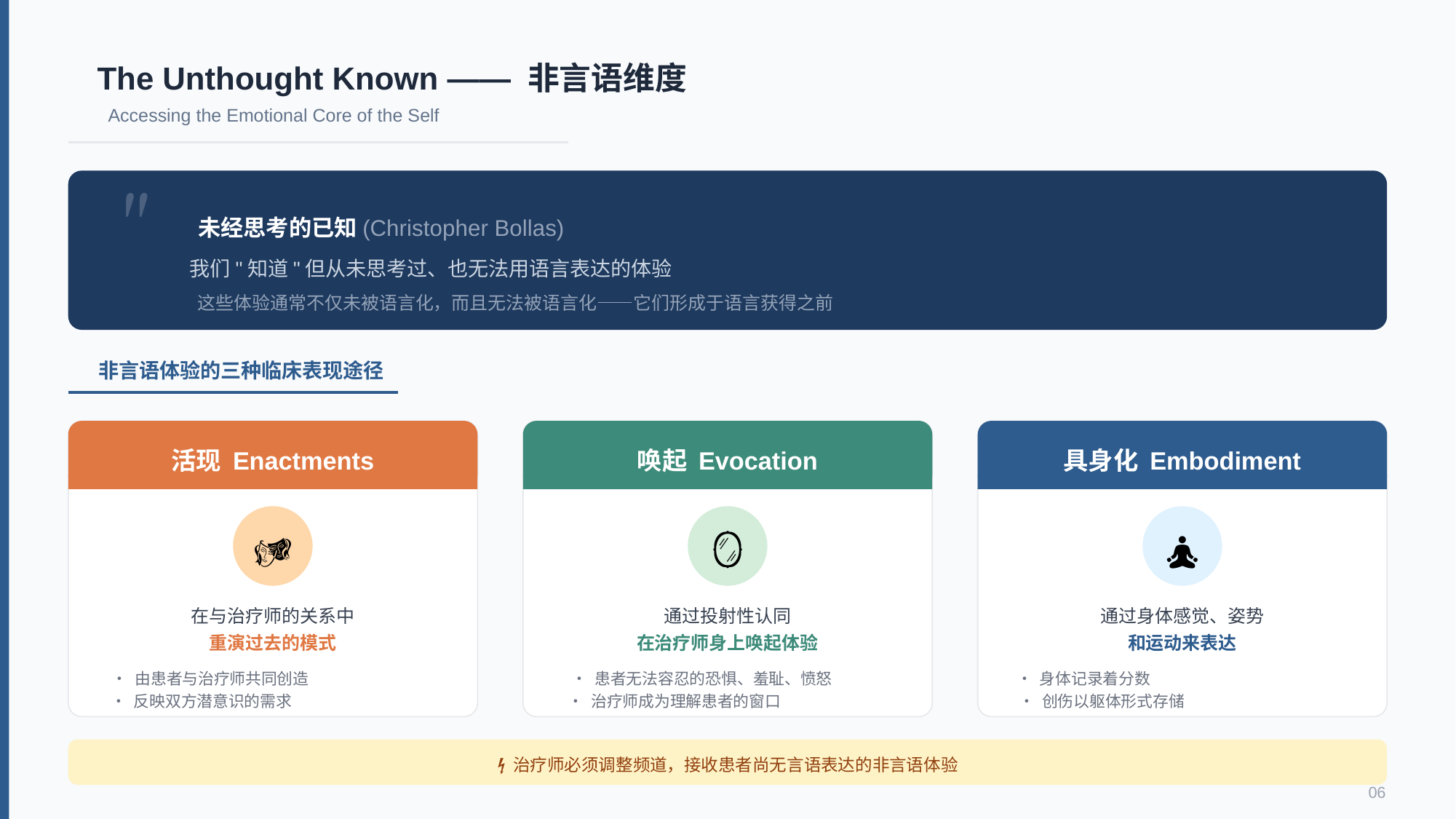

The Unthought Known —— 非言语维度
Accessing the Emotional Core of the Self

"
未经思考的已知(Christopher Bollas)
我们"知道"但从未思考过、也无法用语言表达的体验
这些体验通常不仅未被语言化，而且无法被语言化——它们形成于语言获得之前
非言语体验的三种临床表现途径

活现 Enactments

🎭
在与治疗师的关系中
重演过去的模式
• 由患者与治疗师共同创造
• 反映双方潜意识的需求

唤起 Evocation

🪞
通过投射性认同
在治疗师身上唤起体验
• 患者无法容忍的恐惧、羞耻、愤怒
• 治疗师成为理解患者的窗口

具身化 Embodiment

🧘
通过身体感觉、姿势
和运动来表达
• 身体记录着分数
• 创伤以躯体形式存储

⚡ 治疗师必须调整频道，接收患者尚无言语表达的非言语体验
06